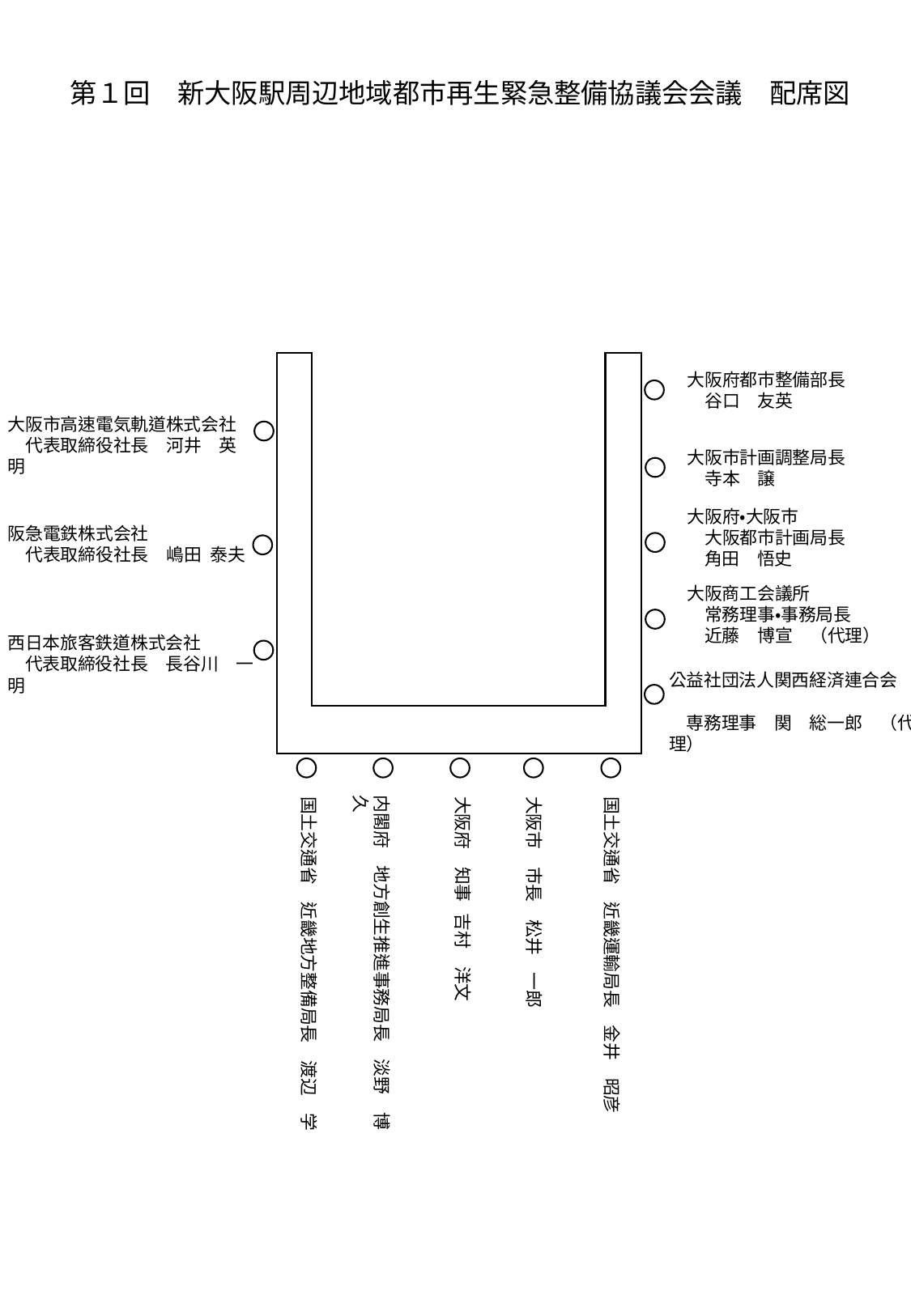

第１回　新大阪駅周辺地域都市再生緊急整備協議会会議　配席図
大阪府都市整備部長
　谷口　友英

大阪市高速電気軌道株式会社
　代表取締役社長　河井　英明

大阪市計画調整局長
　寺本　譲

大阪府・大阪市
　大阪都市計画局長
　角田　悟史
阪急電鉄株式会社
　代表取締役社長　嶋田 泰夫

大阪商工会議所
　常務理事・事務局長
　近藤　博宣　（代理）

西日本旅客鉄道株式会社
　代表取締役社長　長谷川　一明

公益社団法人関西経済連合会
　専務理事　関　総一郎　（代理）

内閣府　地方創生推進事務局長　淡野　博久
国土交通省　近畿地方整備局長　渡辺　学
大阪府　知事   吉村　洋文
大阪市　市長　松井　一郎
国土交通省　近畿運輸局長　金井　昭彦